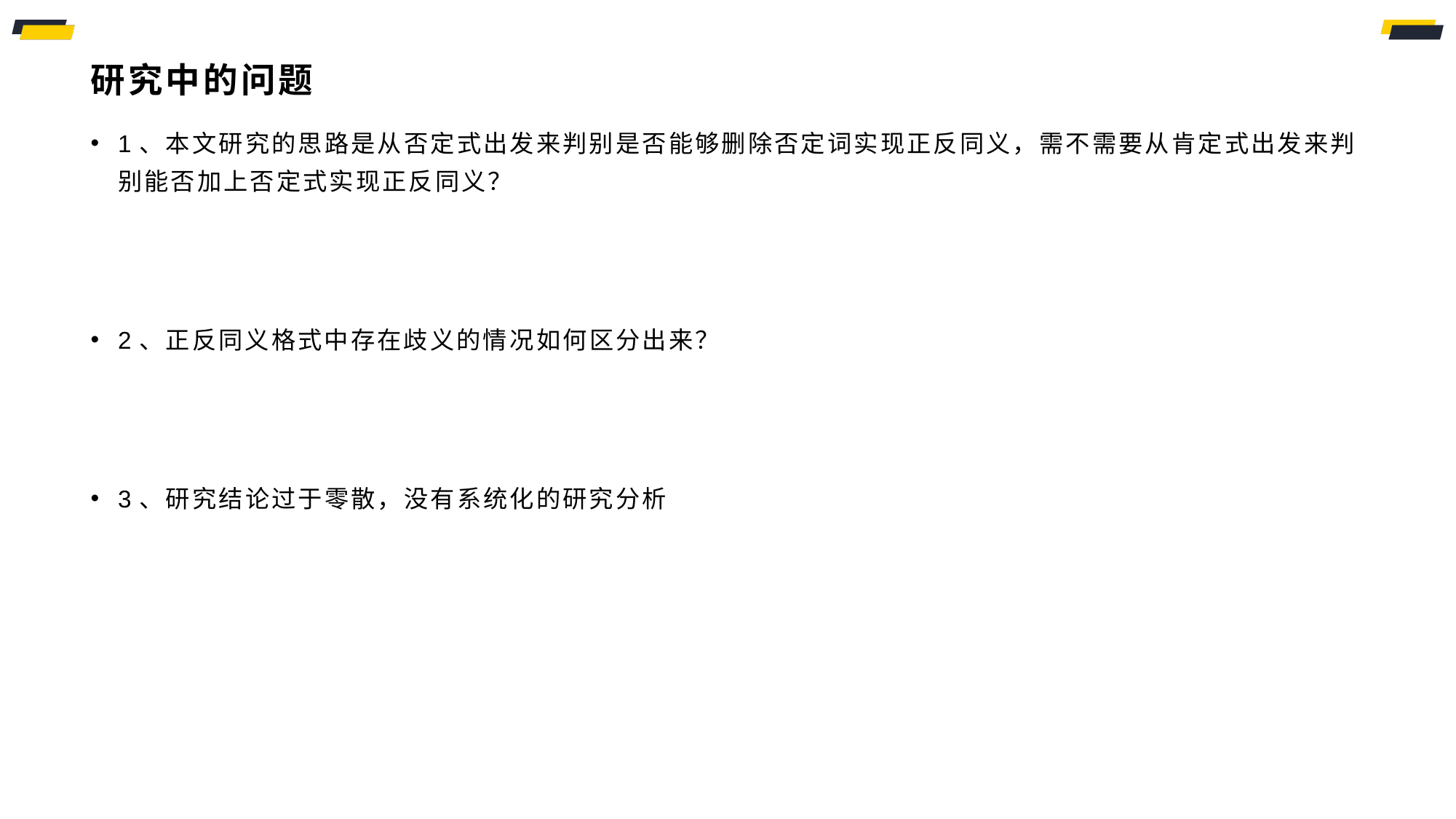

# 研究中的问题
1、本文研究的思路是从否定式出发来判别是否能够删除否定词实现正反同义，需不需要从肯定式出发来判别能否加上否定式实现正反同义？

2、正反同义格式中存在歧义的情况如何区分出来？

3、研究结论过于零散，没有系统化的研究分析